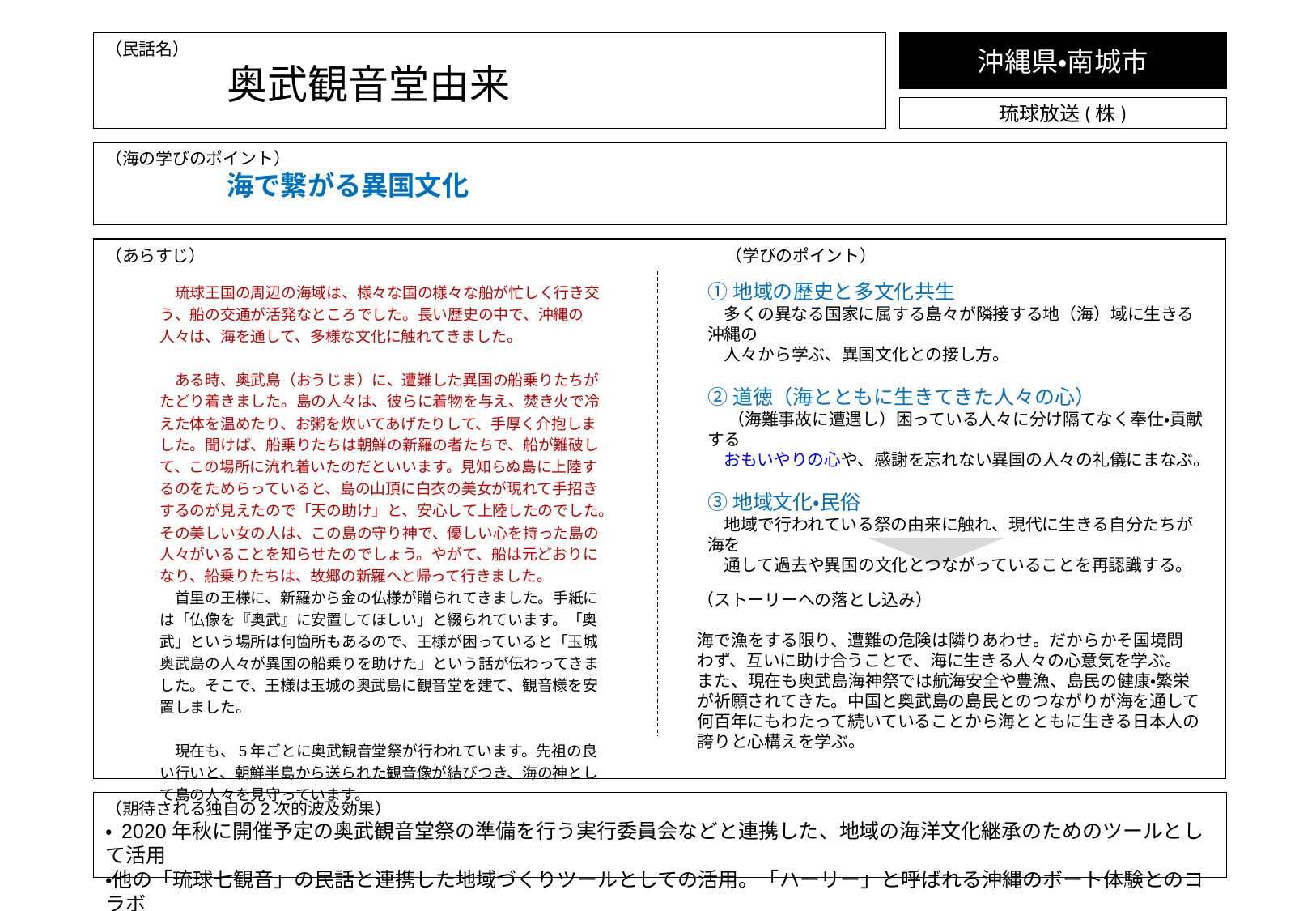

沖縄県・南城市
（民話名）
	奥武観音堂由来
琉球放送(株)
（海の学びのポイント）
	海で繋がる異国文化

（あらすじ）				　　　　　　　　（学びのポイント）

　琉球王国の周辺の海域は、様々な国の様々な船が忙しく行き交う、船の交通が活発なところでした。長い歴史の中で、沖縄の人々は、海を通して、多様な文化に触れてきました。

　ある時、奥武島（おうじま）に、遭難した異国の船乗りたちがたどり着きました。島の人々は、彼らに着物を与え、焚き火で冷えた体を温めたり、お粥を炊いてあげたりして、手厚く介抱しました。聞けば、船乗りたちは朝鮮の新羅の者たちで、船が難破して、この場所に流れ着いたのだといいます。見知らぬ島に上陸するのをためらっていると、島の山頂に白衣の美女が現れて手招きするのが見えたので「天の助け」と、安心して上陸したのでした。その美しい女の人は、この島の守り神で、優しい心を持った島の人々がいることを知らせたのでしょう。やがて、船は元どおりになり、船乗りたちは、故郷の新羅へと帰って行きました。
　首里の王様に、新羅から金の仏様が贈られてきました。手紙には「仏像を『奥武』に安置してほしい」と綴られています。「奥武」という場所は何箇所もあるので、王様が困っていると「玉城奥武島の人々が異国の船乗りを助けた」という話が伝わってきました。そこで、王様は玉城の奥武島に観音堂を建て、観音様を安置しました。

　現在も、5年ごとに奥武観音堂祭が行われています。先祖の良い行いと、朝鮮半島から送られた観音像が結びつき、海の神として島の人々を見守っています。
①地域の歴史と多文化共生
　多くの異なる国家に属する島々が隣接する地（海）域に生きる沖縄の
　人々から学ぶ、異国文化との接し方。

②道徳（海とともに生きてきた人々の心）
　 （海難事故に遭遇し）困っている人々に分け隔てなく奉仕・貢献する
　おもいやりの心や、感謝を忘れない異国の人々の礼儀にまなぶ。

③地域文化・民俗
　地域で行われている祭の由来に触れ、現代に生きる自分たちが海を
　通して過去や異国の文化とつながっていることを再認識する。

（ストーリーへの落とし込み）

海で漁をする限り、遭難の危険は隣りあわせ。だからかそ国境問わず、互いに助け合うことで、海に生きる人々の心意気を学ぶ。
また、現在も奥武島海神祭では航海安全や豊漁、島民の健康・繁栄が祈願されてきた。中国と奥武島の島民とのつながりが海を通して何百年にもわたって続いていることから海とともに生きる日本人の誇りと心構えを学ぶ。
（期待される独自の2次的波及効果）
・ 2020年秋に開催予定の奥武観音堂祭の準備を行う実行委員会などと連携した、地域の海洋文化継承のためのツールとして活用
・他の「琉球七観音」の民話と連携した地域づくりツールとしての活用。「ハーリー」と呼ばれる沖縄のボート体験とのコラボ